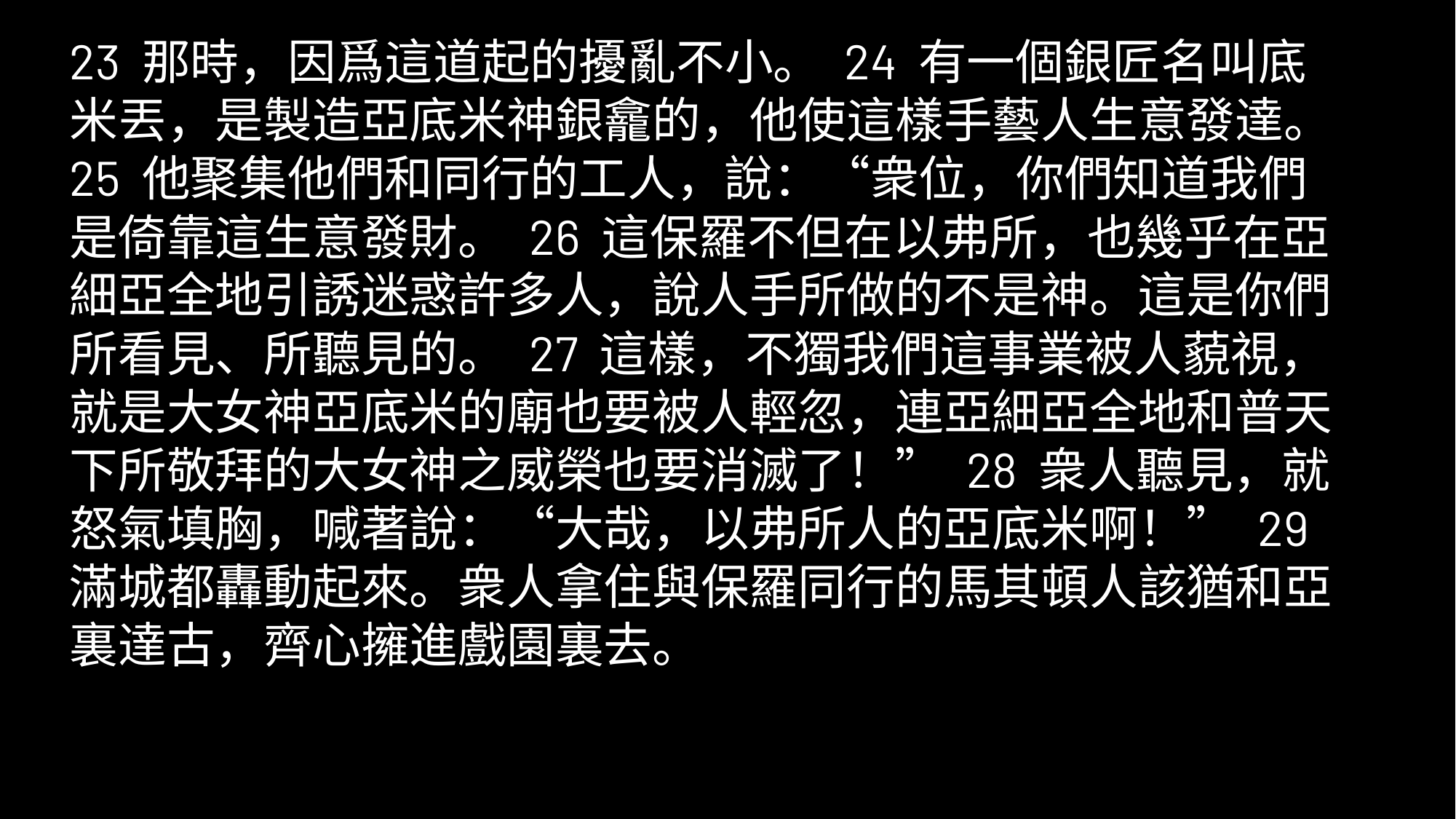

23 那時，因爲這道起的擾亂不小。 24 有一個銀匠名叫底米丟，是製造亞底米神銀龕的，他使這樣手藝人生意發達。 25 他聚集他們和同行的工人，說：“衆位，你們知道我們是倚靠這生意發財。 26 這保羅不但在以弗所，也幾乎在亞細亞全地引誘迷惑許多人，說人手所做的不是神。這是你們所看見、所聽見的。 27 這樣，不獨我們這事業被人藐視，就是大女神亞底米的廟也要被人輕忽，連亞細亞全地和普天下所敬拜的大女神之威榮也要消滅了！” 28 衆人聽見，就怒氣填胸，喊著說：“大哉，以弗所人的亞底米啊！” 29 滿城都轟動起來。衆人拿住與保羅同行的馬其頓人該猶和亞裏達古，齊心擁進戲園裏去。